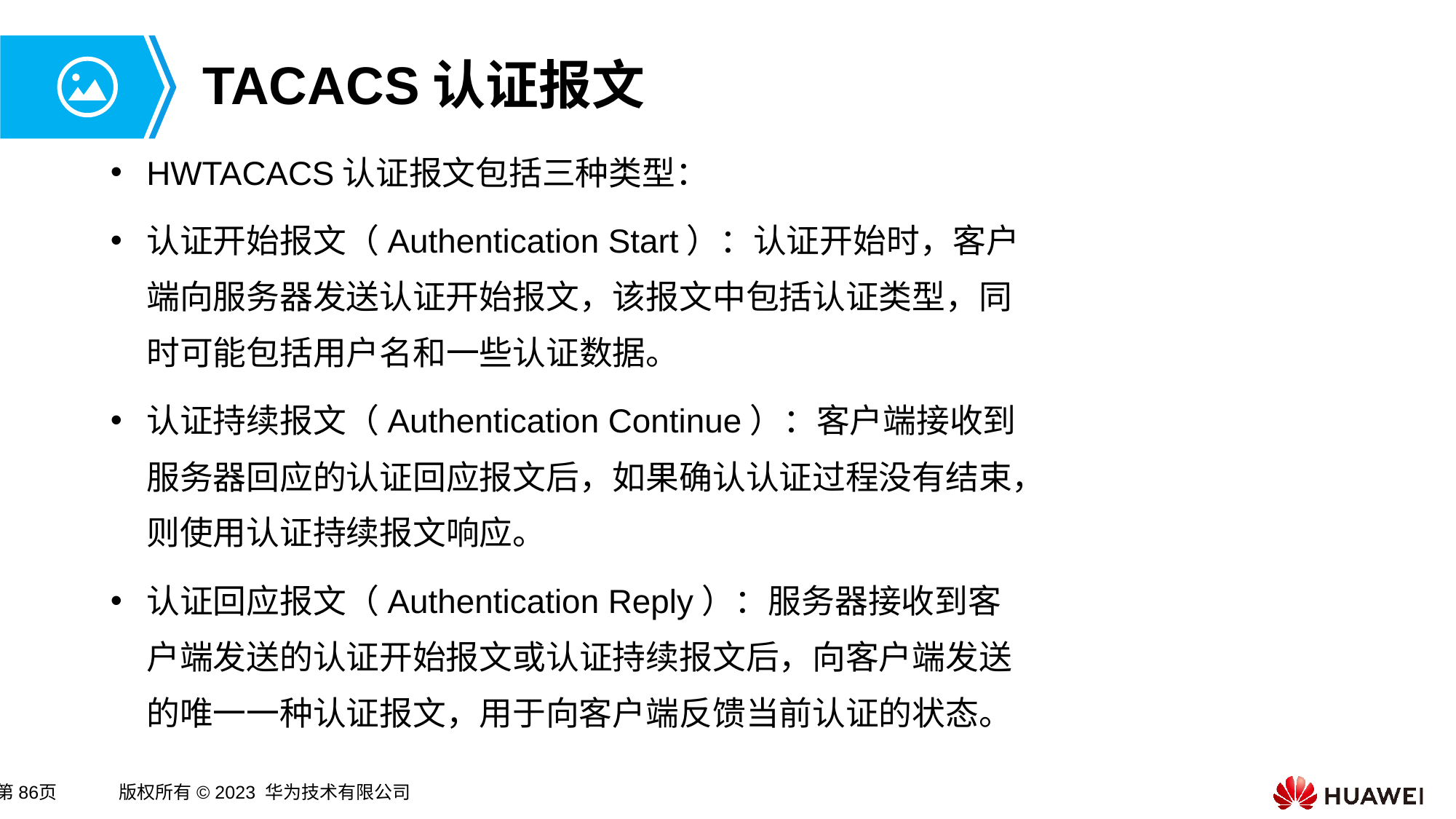

# TACACS认证报文
HWTACACS认证报文包括三种类型：
认证开始报文（Authentication Start）：认证开始时，客户端向服务器发送认证开始报文，该报文中包括认证类型，同时可能包括用户名和一些认证数据。
认证持续报文（Authentication Continue）：客户端接收到服务器回应的认证回应报文后，如果确认认证过程没有结束，则使用认证持续报文响应。
认证回应报文（Authentication Reply）：服务器接收到客户端发送的认证开始报文或认证持续报文后，向客户端发送的唯一一种认证报文，用于向客户端反馈当前认证的状态。